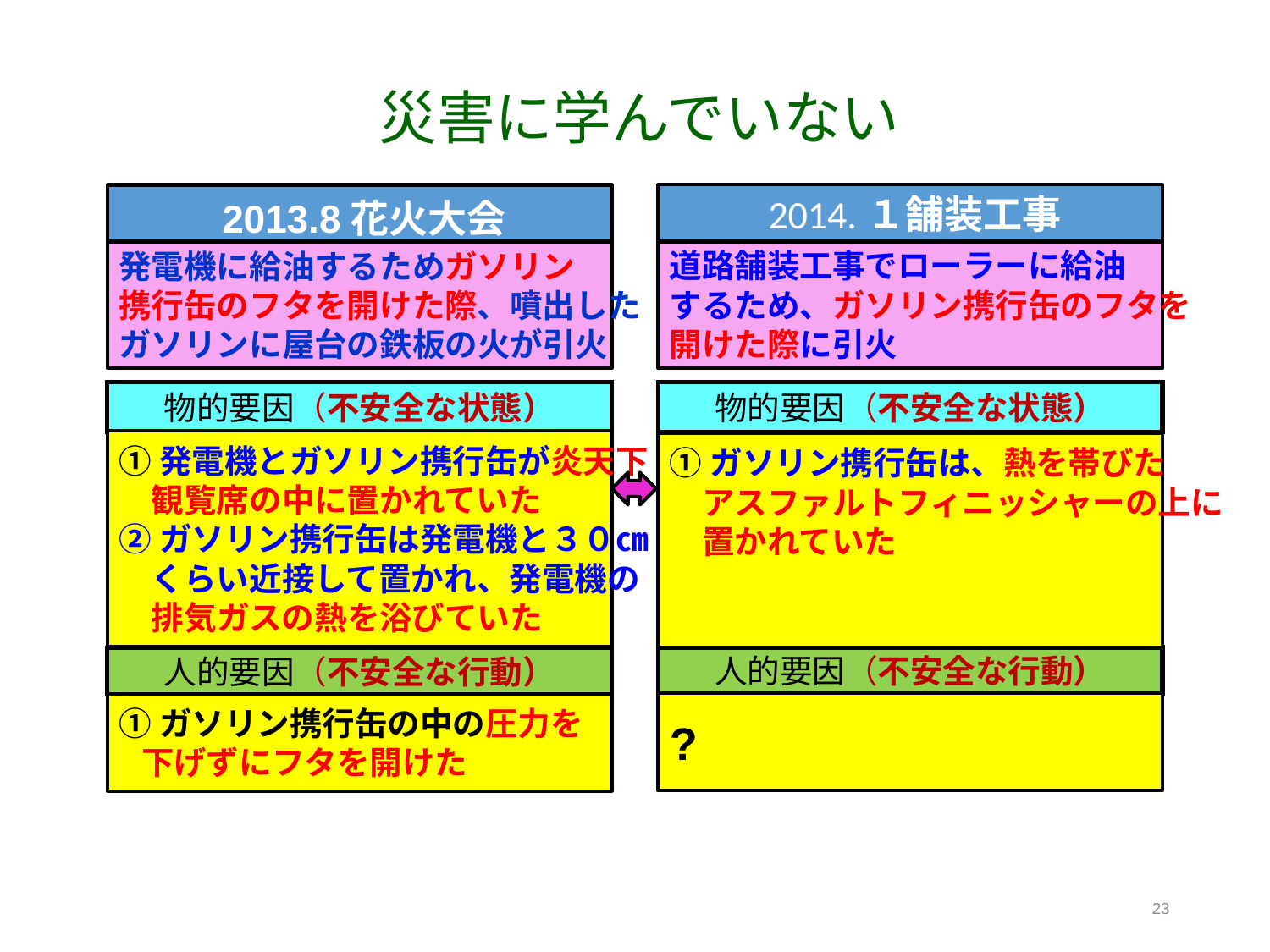

# 災害に学んでいない
 2013.8花火大会
 2014.１舗装工事
道路舗装工事でローラーに給油
するため、ガソリン携行缶のフタを
開けた際に引火
発電機に給油するためガソリン
携行缶のフタを開けた際、噴出した
ガソリンに屋台の鉄板の火が引火

物的要因（不安全な状態）
物的要因（不安全な状態）

①発電機とガソリン携行缶が炎天下
　観覧席の中に置かれていた
②ガソリン携行缶は発電機と３０㎝
　くらい近接して置かれ、発電機の
　排気ガスの熱を浴びていた

①ガソリン携行缶は、熱を帯びた
　アスファルトフィニッシャーの上に
　置かれていた

人的要因（不安全な行動）
人的要因（不安全な行動）
?
①ガソリン携行缶の中の圧力を
  下げずにフタを開けた
23